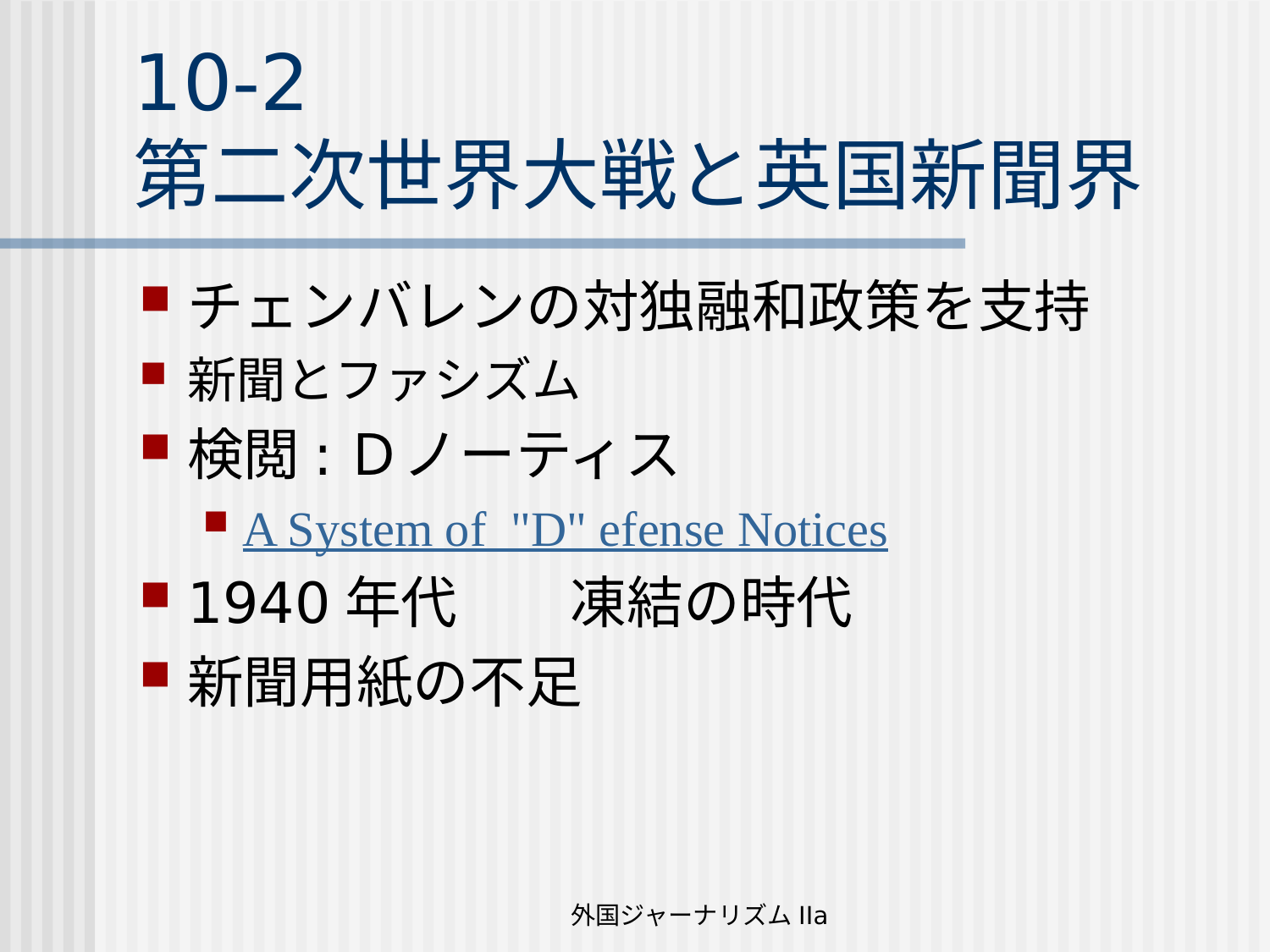

# 10-2 第二次世界大戦と英国新聞界
チェンバレンの対独融和政策を支持
新聞とファシズム
検閲:Ｄノーティス
A System of  "D" efense Notices
1940年代　　凍結の時代
新聞用紙の不足
外国ジャーナリズムIIa